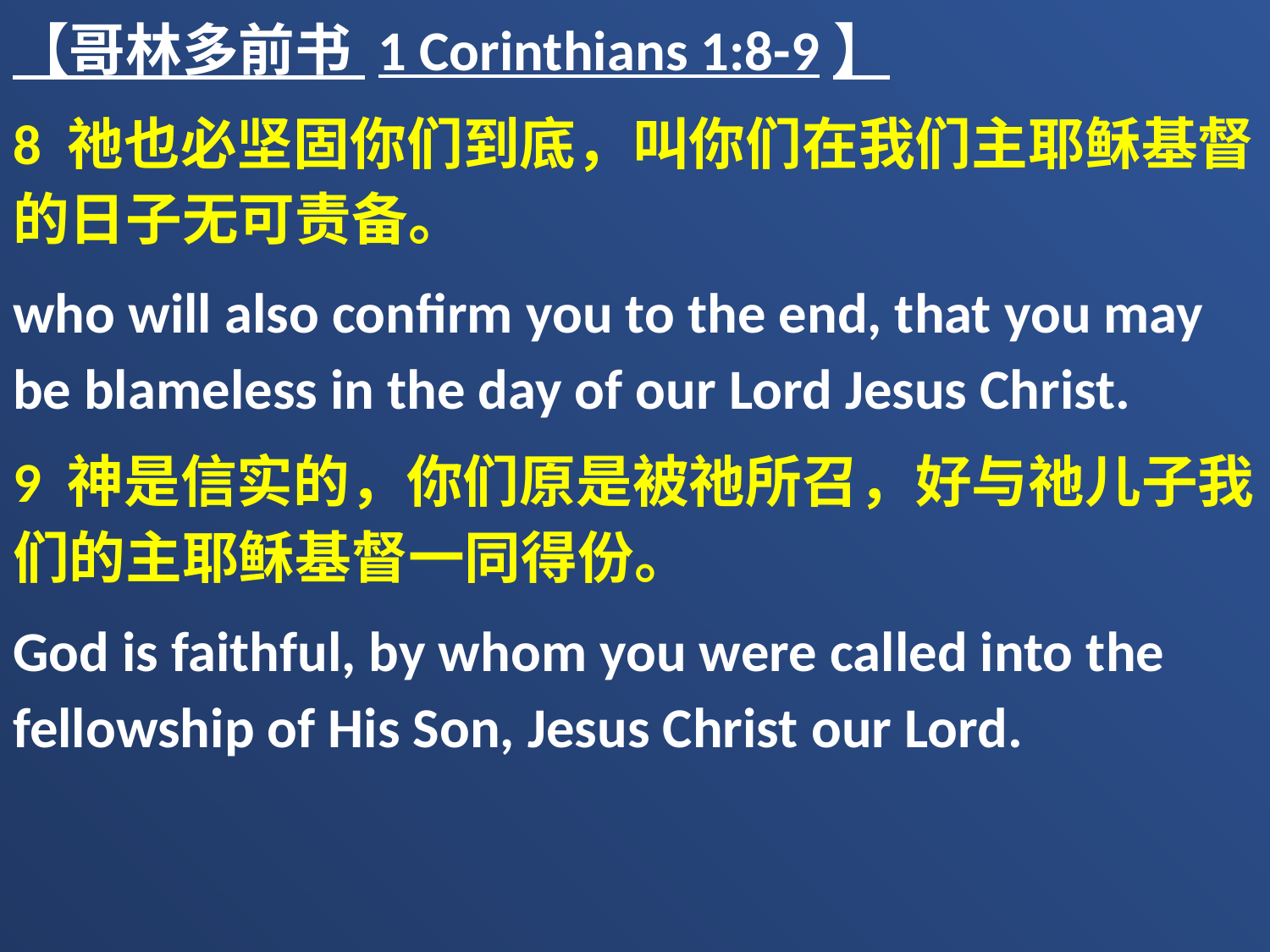

【哥林多前书 1 Corinthians 1:8-9】
8 祂也必坚固你们到底，叫你们在我们主耶稣基督的日子无可责备。
who will also confirm you to the end, that you may be blameless in the day of our Lord Jesus Christ.
9 神是信实的，你们原是被祂所召，好与祂儿子我们的主耶稣基督一同得份。
God is faithful, by whom you were called into the fellowship of His Son, Jesus Christ our Lord.